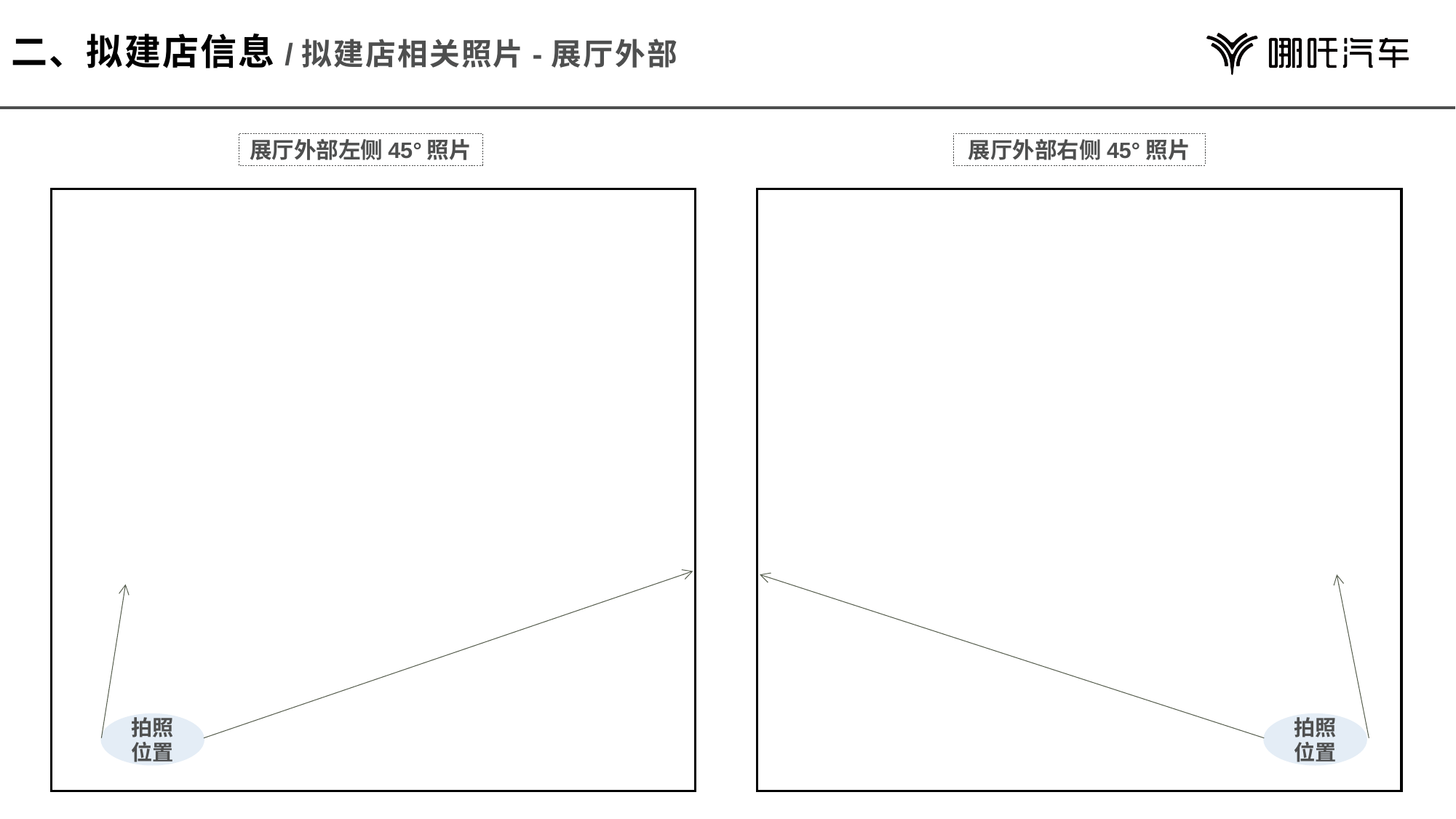

# 二、拟建店信息/拟建店相关照片-展厅外部
展厅外部左侧45°照片
展厅外部右侧45°照片

拍照位置
拍照位置